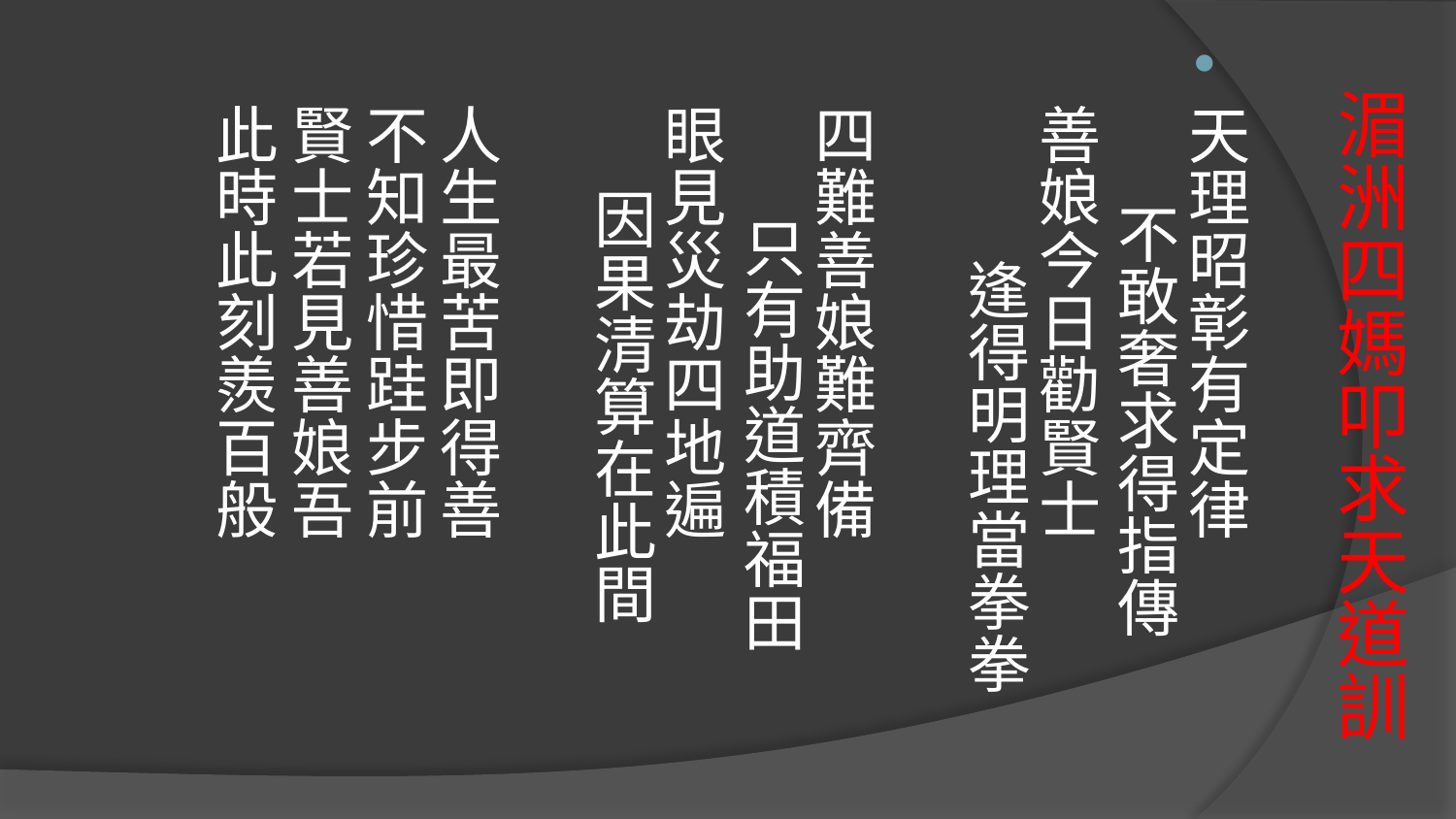

天理昭彰有定律　　　           不敢奢求得指傳
善娘今日勸賢士　　　               逢得明理當拳拳
四難善娘難齊備　　　            只有助道積福田
眼見災劫四地遍　　　          因果清算在此間
人生最苦即得善　　　 不知珍惜跬步前
賢士若見善娘吾　　　 此時此刻羨百般
# 湄洲四媽叩求天道訓